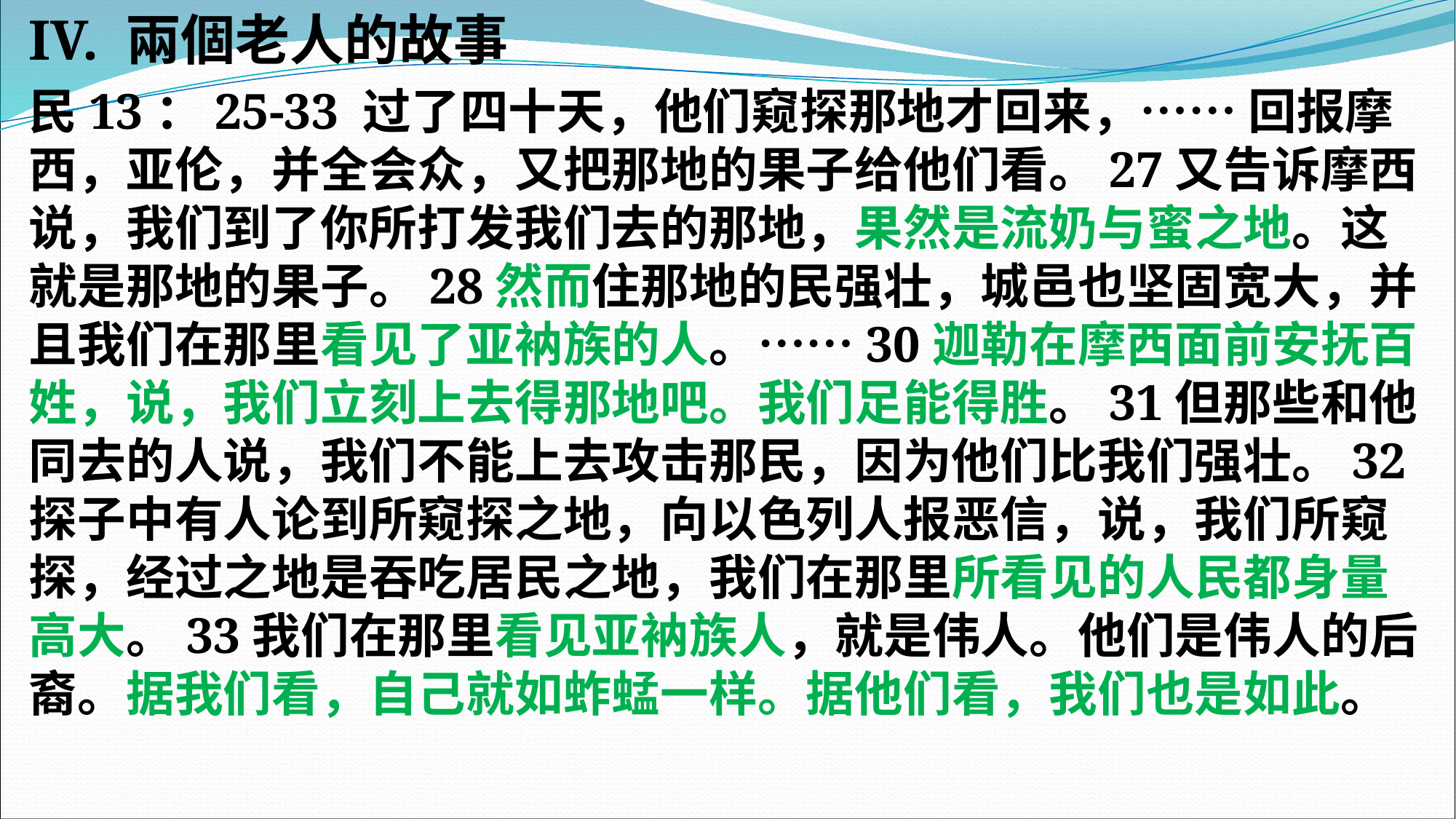

IV. 兩個老人的故事
民13：25-33 过了四十天，他们窥探那地才回来，…… 回报摩西，亚伦，并全会众，又把那地的果子给他们看。27又告诉摩西说，我们到了你所打发我们去的那地，果然是流奶与蜜之地。这就是那地的果子。28然而住那地的民强壮，城邑也坚固宽大，并且我们在那里看见了亚衲族的人。……30迦勒在摩西面前安抚百姓，说，我们立刻上去得那地吧。我们足能得胜。31但那些和他同去的人说，我们不能上去攻击那民，因为他们比我们强壮。32探子中有人论到所窥探之地，向以色列人报恶信，说，我们所窥探，经过之地是吞吃居民之地，我们在那里所看见的人民都身量高大。33我们在那里看见亚衲族人，就是伟人。他们是伟人的后裔。据我们看，自己就如蚱蜢一样。据他们看，我们也是如此。

#